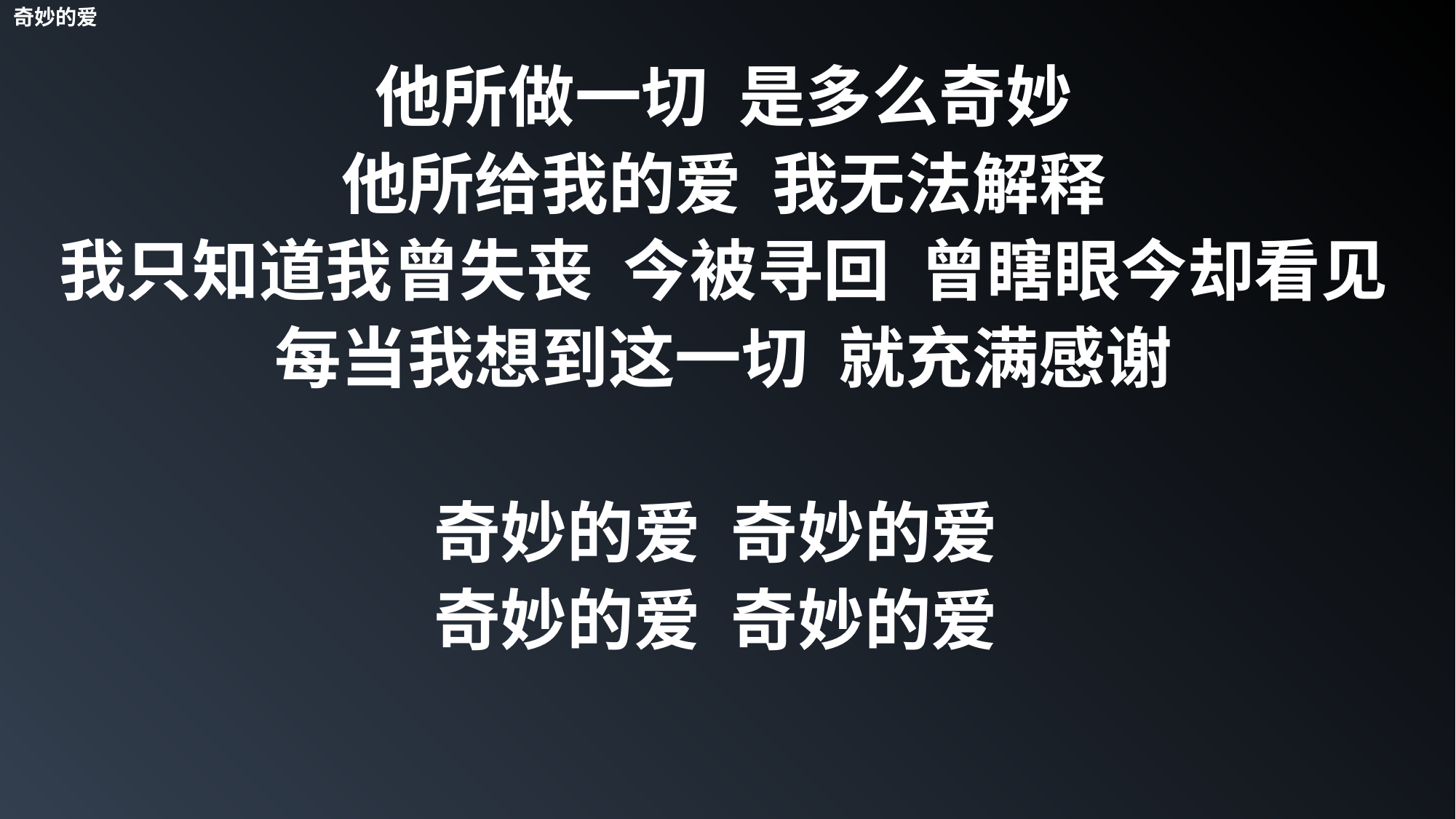

奇妙的爱
他所做一切  是多么奇妙
他所给我的爱  我无法解释
我只知道我曾失丧  今被寻回  曾瞎眼今却看见
每当我想到这一切  就充满感谢

奇妙的爱  奇妙的爱
奇妙的爱  奇妙的爱